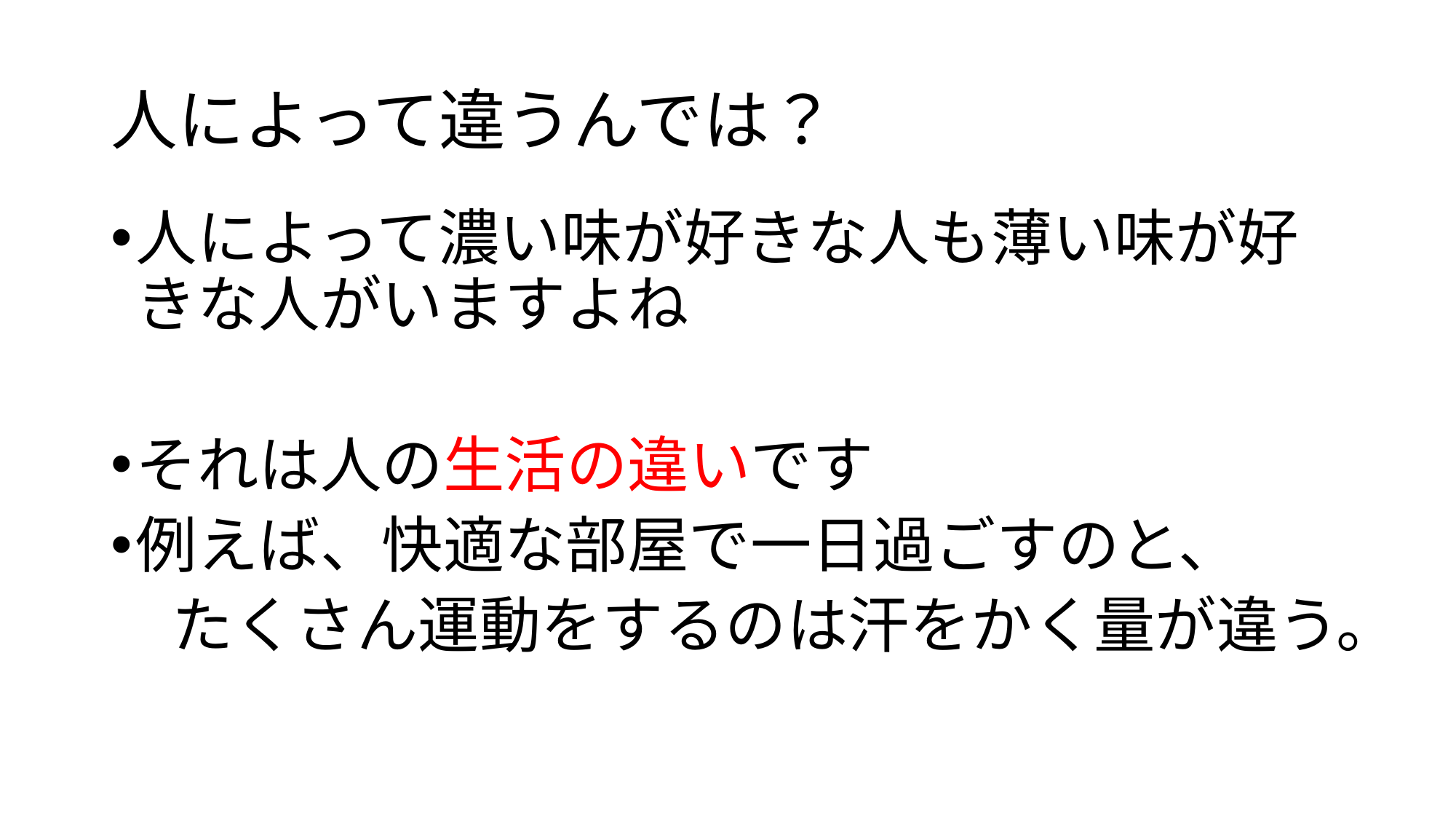

# 人によって違うんでは？
人によって濃い味が好きな人も薄い味が好きな人がいますよね

それは人の生活の違いです
例えば、快適な部屋で一日過ごすのと、
　たくさん運動をするのは汗をかく量が違う。